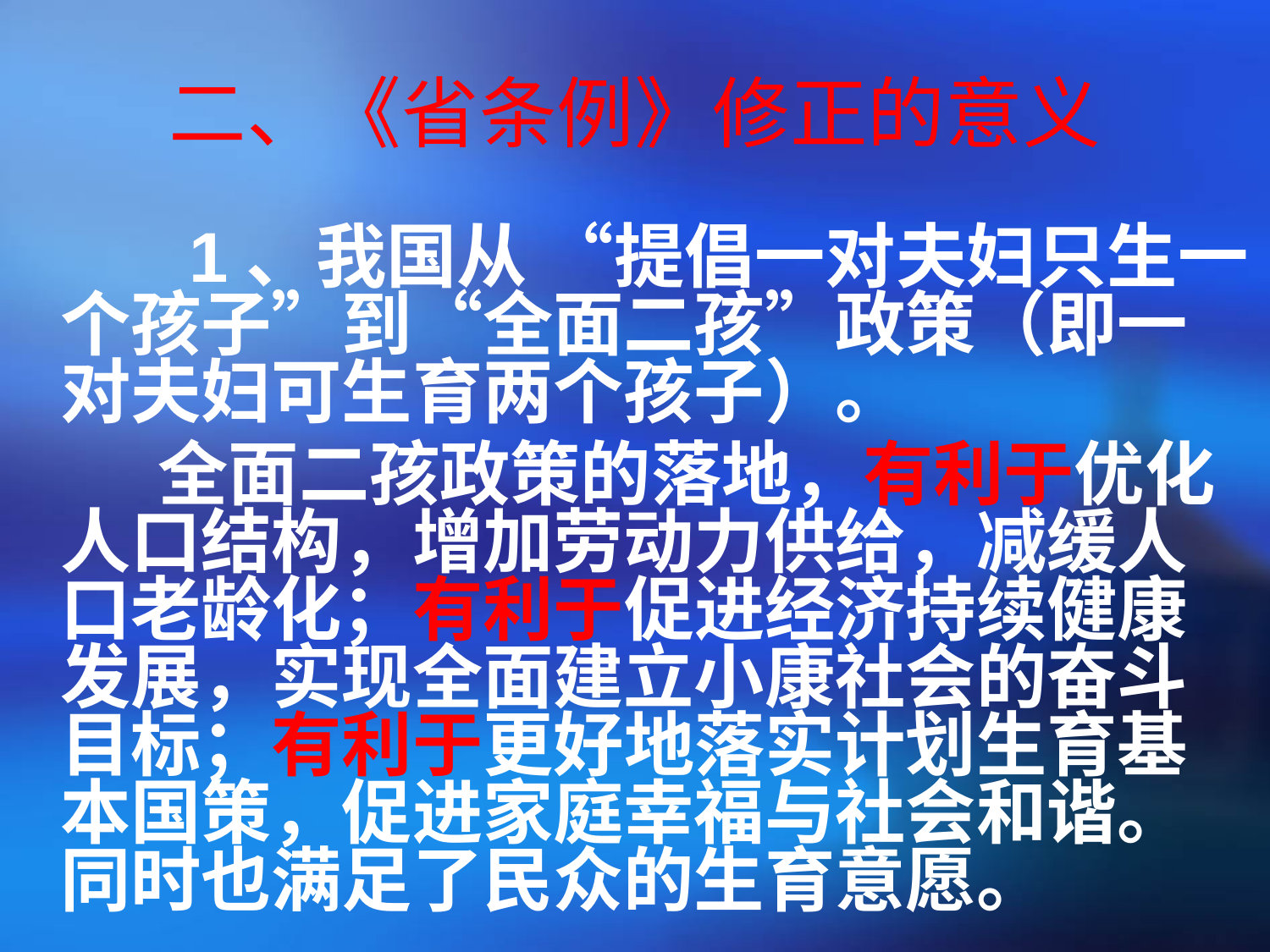

# 二、《省条例》修正的意义
         1、我国从 “提倡一对夫妇只生一个孩子”到“全面二孩”政策（即一对夫妇可生育两个孩子）。
        全面二孩政策的落地，有利于优化人口结构，增加劳动力供给，减缓人口老龄化；有利于促进经济持续健康发展，实现全面建立小康社会的奋斗目标；有利于更好地落实计划生育基本国策，促进家庭幸福与社会和谐。同时也满足了民众的生育意愿。